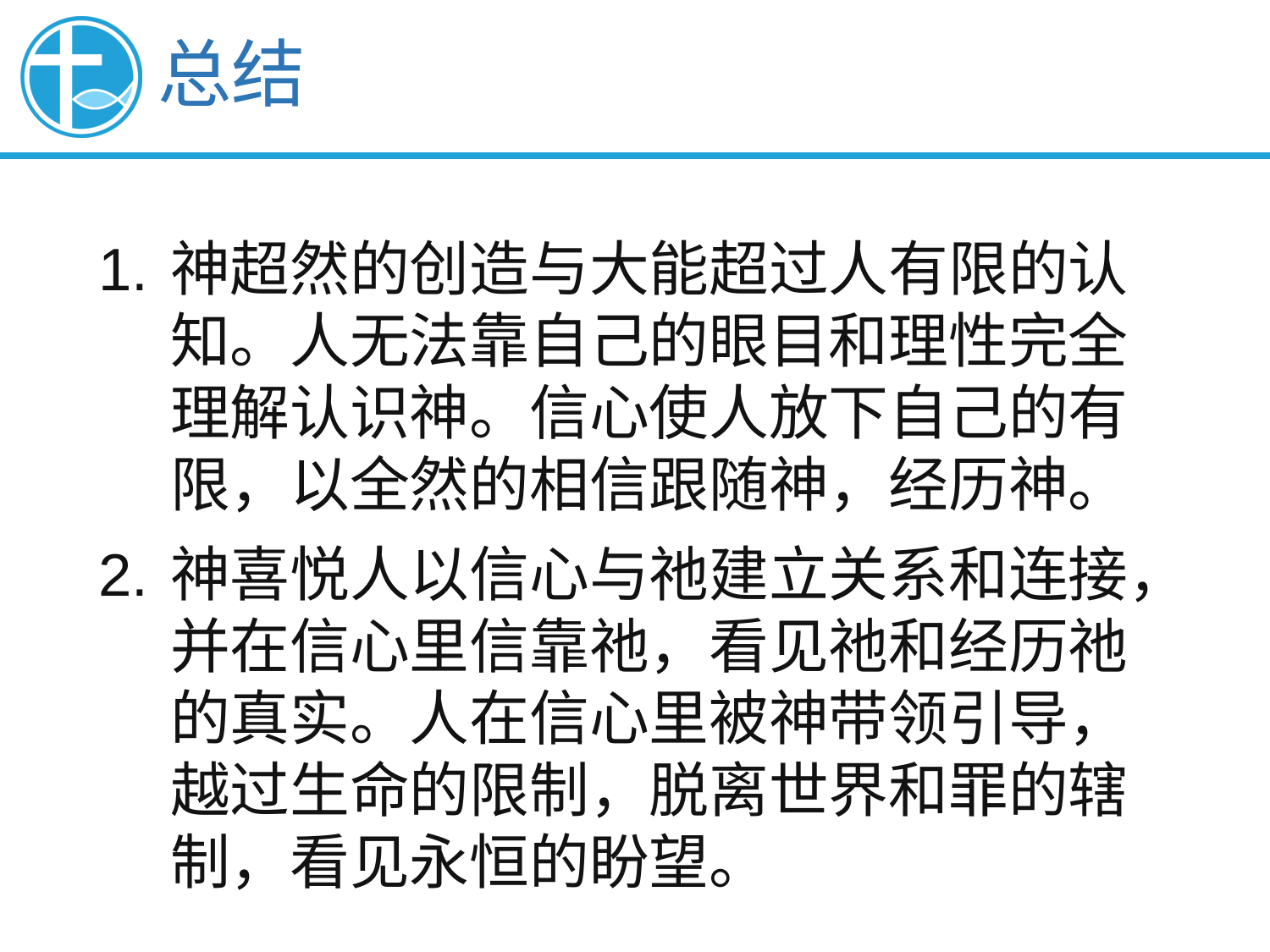

总结
神超然的创造与大能超过人有限的认知。人无法靠自己的眼目和理性完全理解认识神。信心使人放下自己的有限，以全然的相信跟随神，经历神。
神喜悦人以信心与祂建立关系和连接，并在信心里信靠祂，看见祂和经历祂的真实。人在信心里被神带领引导，越过生命的限制，脱离世界和罪的辖制，看见永恒的盼望。